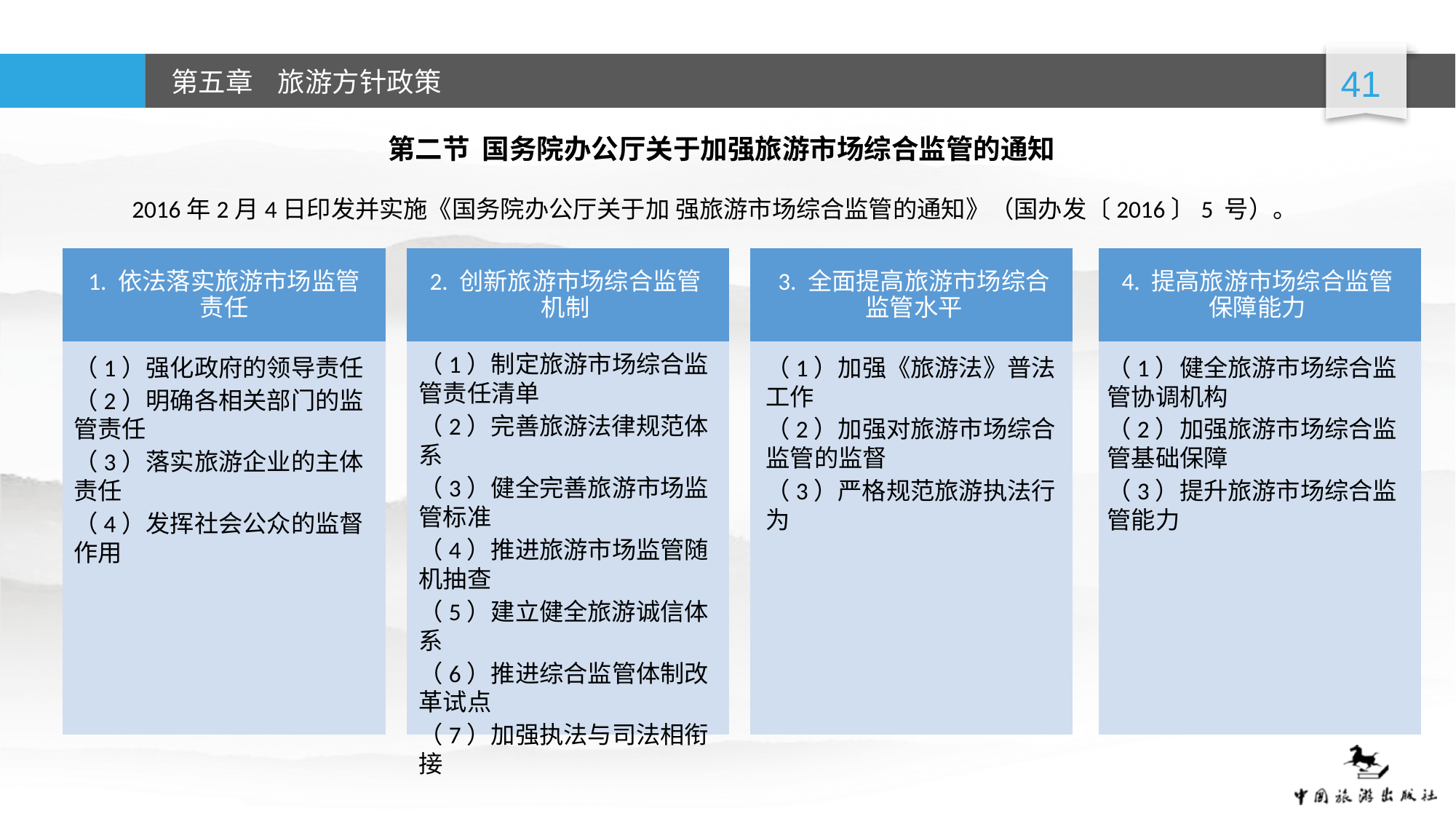

第二节  国务院办公厅关于加强旅游市场综合监管的通知
2016年2月4日印发并实施《国务院办公厅关于加 强旅游市场综合监管的通知》（国办发〔2016〕5 号）。

1. 依法落实旅游市场监管责任
2. 创新旅游市场综合监管机制

3. 全面提高旅游市场综合监管水平
4. 提高旅游市场综合监管保障能力

（1）制定旅游市场综合监管责任清单
（2）完善旅游法律规范体系
（3）健全完善旅游市场监管标准
（4）推进旅游市场监管随机抽查
（5）建立健全旅游诚信体系
（6）推进综合监管体制改革试点
（7）加强执法与司法相衔接

（1）强化政府的领导责任
（2）明确各相关部门的监管责任
（3）落实旅游企业的主体责任
（4）发挥社会公众的监督作用

（1）加强《旅游法》普法工作
（2）加强对旅游市场综合监管的监督
（3）严格规范旅游执法行为

（1）健全旅游市场综合监管协调机构
（2）加强旅游市场综合监管基础保障
（3）提升旅游市场综合监管能力